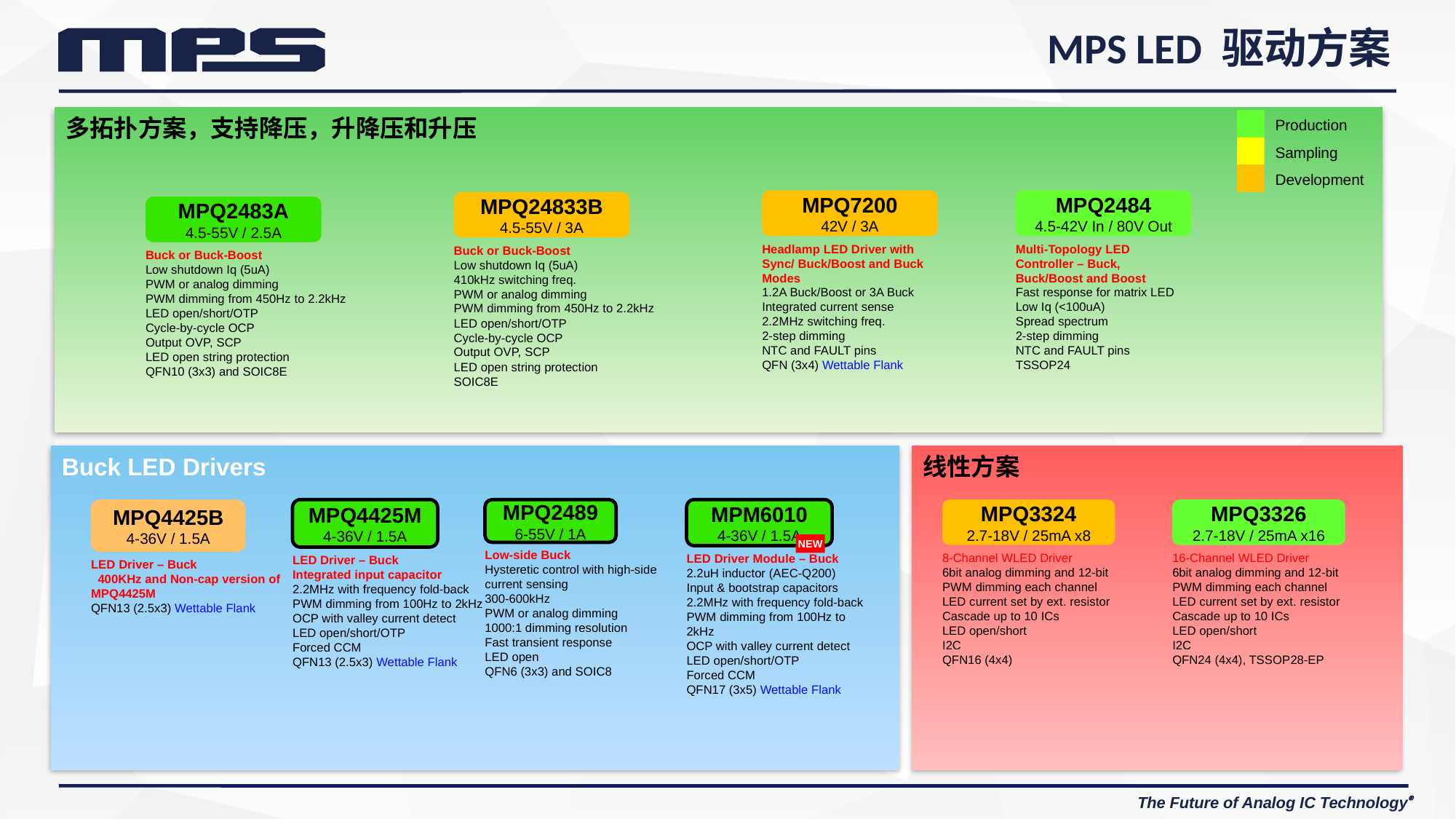

# MPS LED 驱动方案
多拓扑方案，支持降压，升降压和升压

Production

Sampling

Development
MPQ7200
42V / 3A
Headlamp LED Driver with Sync/ Buck/Boost and Buck Modes
1.2A Buck/Boost or 3A Buck
Integrated current sense
2.2MHz switching freq.
2-step dimming
NTC and FAULT pins
QFN (3x4) Wettable Flank

MPQ2484
4.5-42V In / 80V Out
Multi-Topology LED Controller – Buck, Buck/Boost and Boost
Fast response for matrix LED
Low Iq (<100uA)
Spread spectrum
2-step dimming
NTC and FAULT pins
TSSOP24

MPQ24833B
4.5-55V / 3A
Buck or Buck-Boost
Low shutdown Iq (5uA)
410kHz switching freq.
PWM or analog dimming
PWM dimming from 450Hz to 2.2kHz
LED open/short/OTP
Cycle-by-cycle OCP
Output OVP, SCP
LED open string protection
SOIC8E
MPQ2483A
4.5-55V / 2.5A
Buck or Buck-Boost
Low shutdown Iq (5uA)
PWM or analog dimming
PWM dimming from 450Hz to 2.2kHz
LED open/short/OTP
Cycle-by-cycle OCP
Output OVP, SCP
LED open string protection
QFN10 (3x3) and SOIC8E
Buck LED Drivers
线性方案
MPQ4425B
4-36V / 1.5A
LED Driver – Buck
  400KHz and Non-cap version of
MPQ4425M
QFN13 (2.5x3) Wettable Flank
MPQ4425M
4-36V / 1.5A
LED Driver – Buck
Integrated input capacitor
2.2MHz with frequency fold-back
PWM dimming from 100Hz to 2kHz
OCP with valley current detect
LED open/short/OTP
Forced CCM
QFN13 (2.5x3) Wettable Flank
MPQ2489
6-55V / 1A
Low-side Buck
Hysteretic control with high-side current sensing
300-600kHz
PWM or analog dimming
1000:1 dimming resolution
Fast transient response
LED open
QFN6 (3x3) and SOIC8
MPM6010
4-36V / 1.5A
LED Driver Module – Buck
2.2uH inductor (AEC-Q200)
Input & bootstrap capacitors
2.2MHz with frequency fold-back
PWM dimming from 100Hz to 2kHz
OCP with valley current detect
LED open/short/OTP
Forced CCM
QFN17 (3x5) Wettable Flank
NEW
MPQ3324
2.7-18V / 25mA x8
8-Channel WLED Driver
6bit analog dimming and 12-bit PWM dimming each channel
LED current set by ext. resistor
Cascade up to 10 ICs
LED open/short
I2C
QFN16 (4x4)
MPQ3326
2.7-18V / 25mA x16
16-Channel WLED Driver
6bit analog dimming and 12-bit PWM dimming each channel
LED current set by ext. resistor
Cascade up to 10 ICs
LED open/short
I2C
QFN24 (4x4), TSSOP28-EP